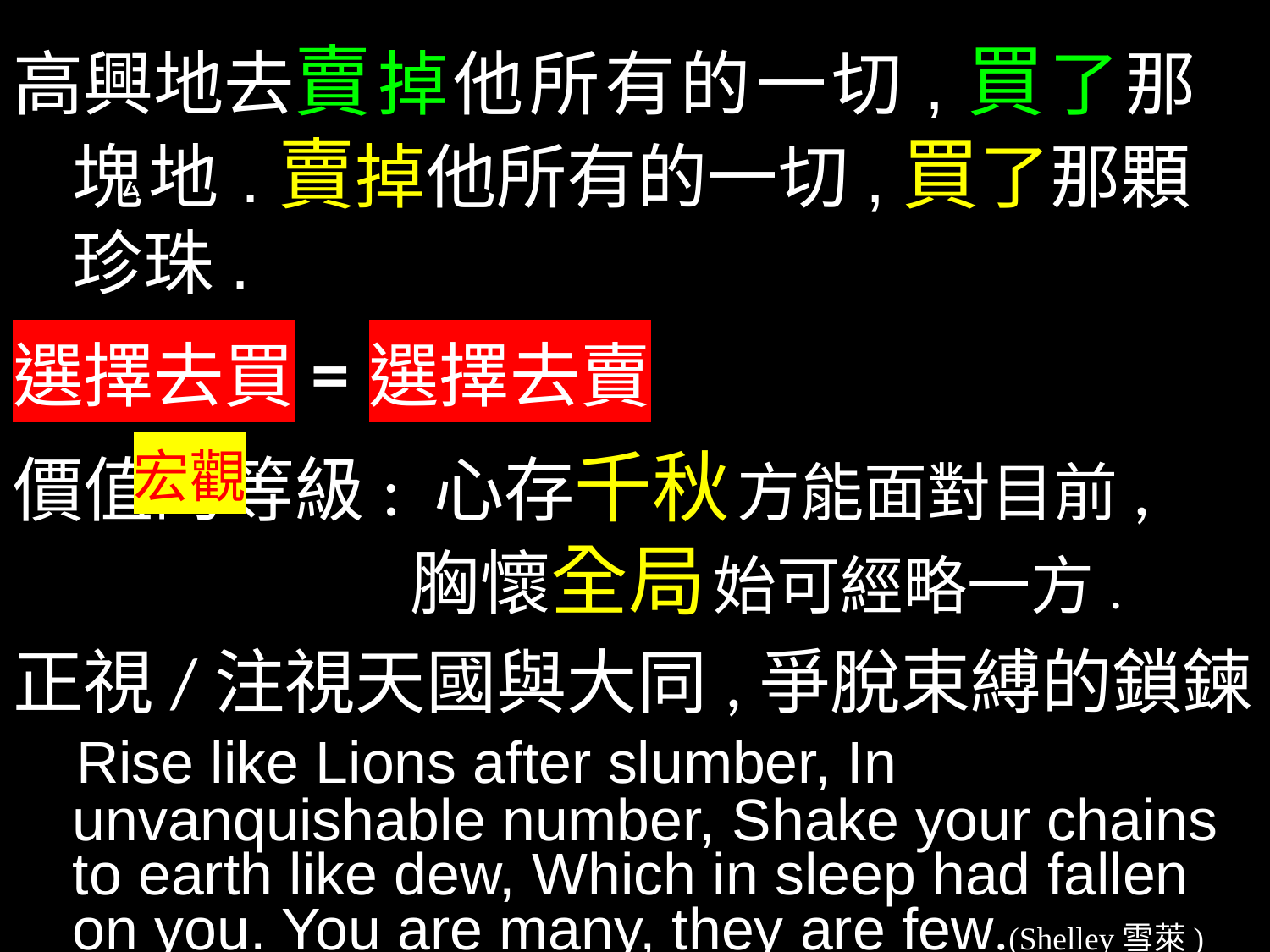

高興地去賣掉他所有的一切,買了那塊地.賣掉他所有的一切,買了那顆珍珠.
選擇去買=選擇去賣
價值的等級: 心存千秋 方能面對目前,
                     胸懷全局 始可經略一方.
正視/注視天國與大同,爭脫束縛的鎖鍊
    Rise like Lions after slumber, In unvanquishable number, Shake your chains to earth like dew, Which in sleep had fallen on you. You are many, they are few.(Shelley雪萊)
宏觀